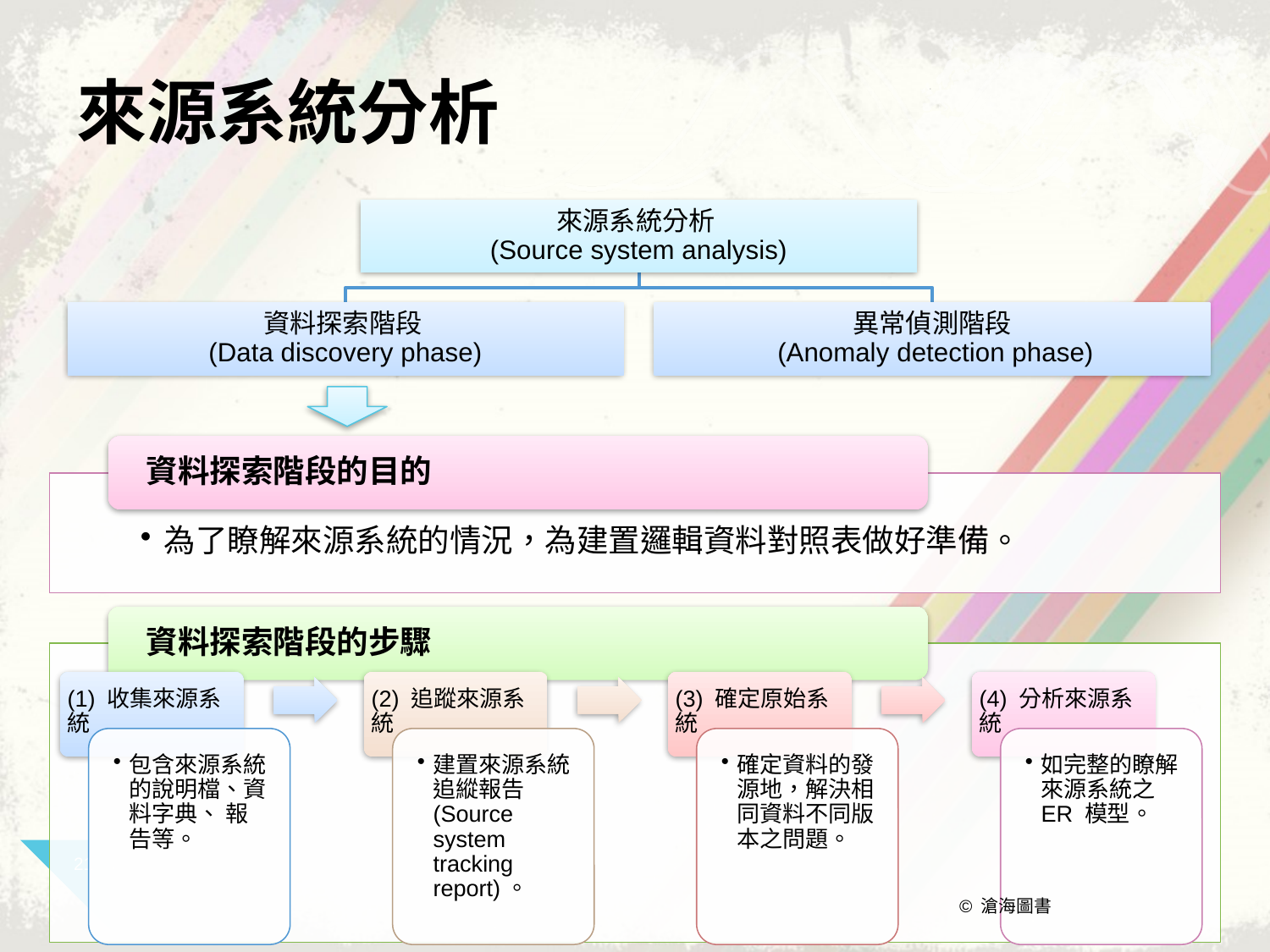

# 來源系統分析
來源系統分析
(Source system analysis)
資料探索階段
(Data discovery phase)
異常偵測階段
 (Anomaly detection phase)

為了瞭解來源系統的情況，為建置邏輯資料對照表做好準備。
資料探索階段的目的

資料探索階段的步驟
(1) 收集來源系統
包含來源系統的說明檔、資料字典、 報告等。

(2) 追蹤來源系統
建置來源系統追縱報告 (Source system tracking report)。

(3) 確定原始系統
確定資料的發源地，解決相同資料不同版本之問題。

(4) 分析來源系統
如完整的瞭解來源系統之 ER 模型。

21
© 滄海圖書